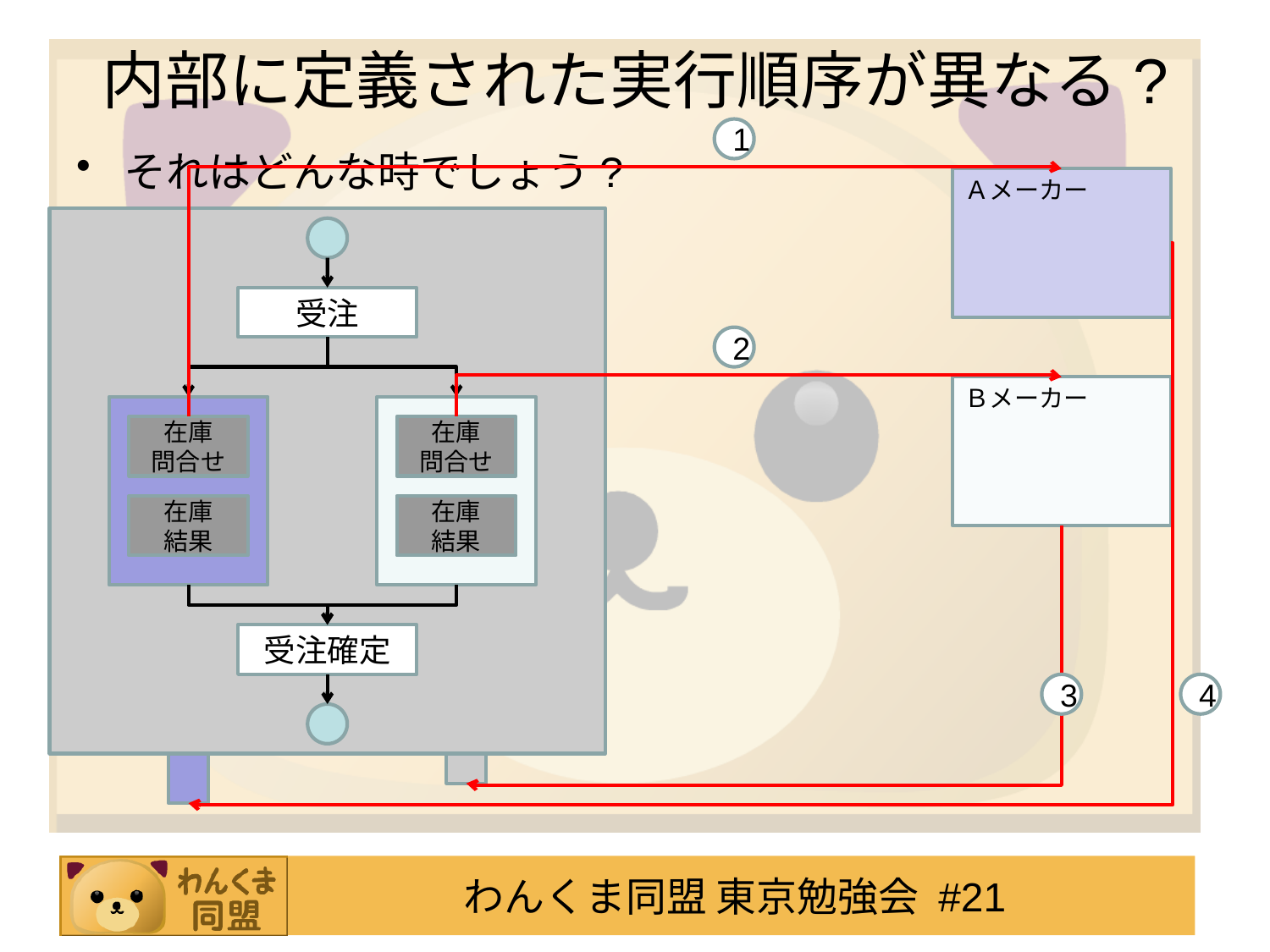

# 内部に定義された実行順序が異なる?
1
それはどんな時でしょう?
Ａメーカー

受注
2
Ｂメーカー

在庫
問合せ
在庫
問合せ
在庫
結果
在庫
結果
受注確定
3
4